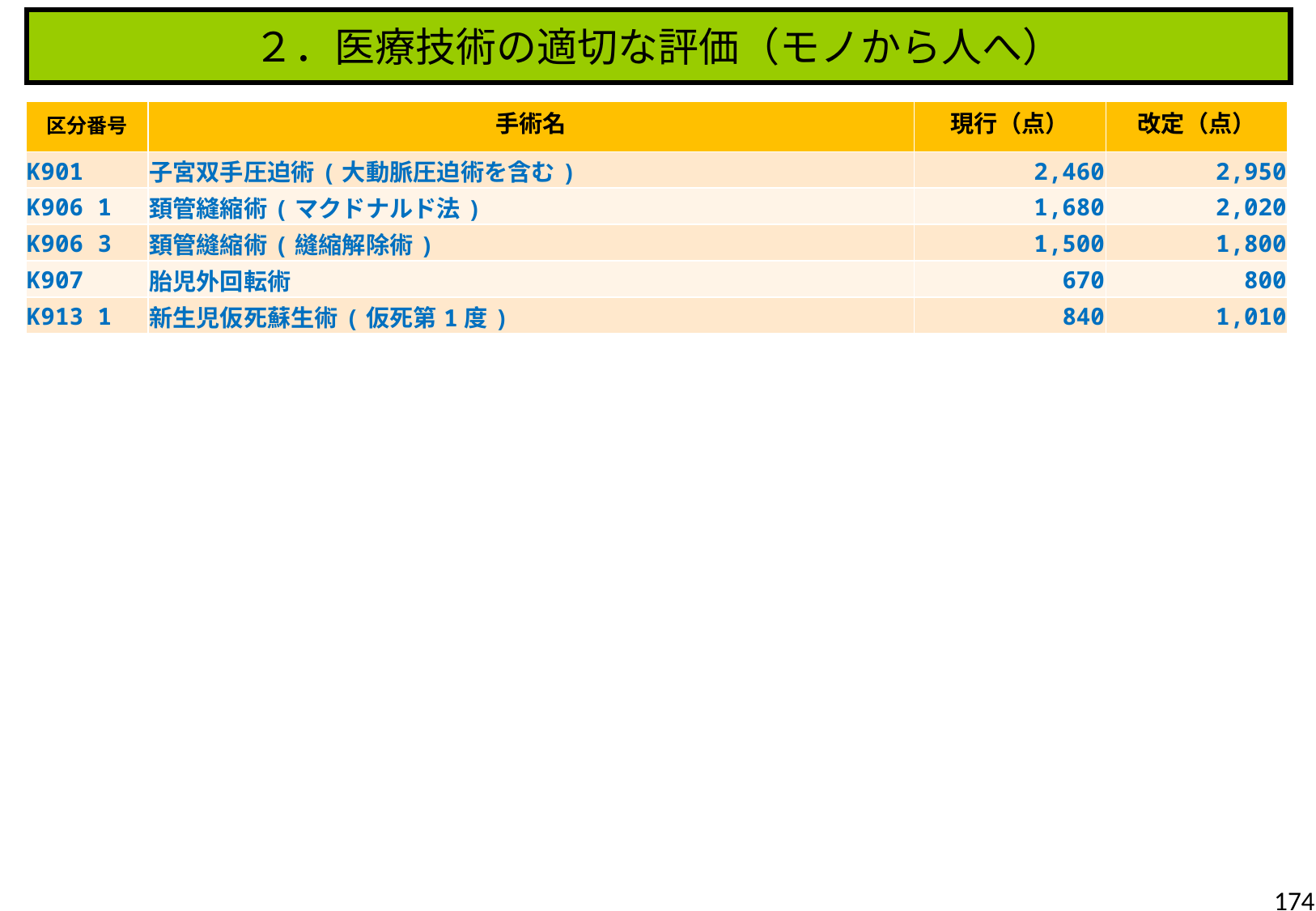

２．医療技術の適切な評価（モノから人へ）
| 区分番号 | 手術名 | 現行（点） | 改定（点） |
| --- | --- | --- | --- |
| K901 | 子宮双手圧迫術(大動脈圧迫術を含む) | 2,460 | 2,950 |
| K906 1 | 頚管縫縮術(マクドナルド法) | 1,680 | 2,020 |
| K906 3 | 頚管縫縮術(縫縮解除術) | 1,500 | 1,800 |
| K907 | 胎児外回転術 | 670 | 800 |
| K913 1 | 新生児仮死蘇生術(仮死第1度) | 840 | 1,010 |
174